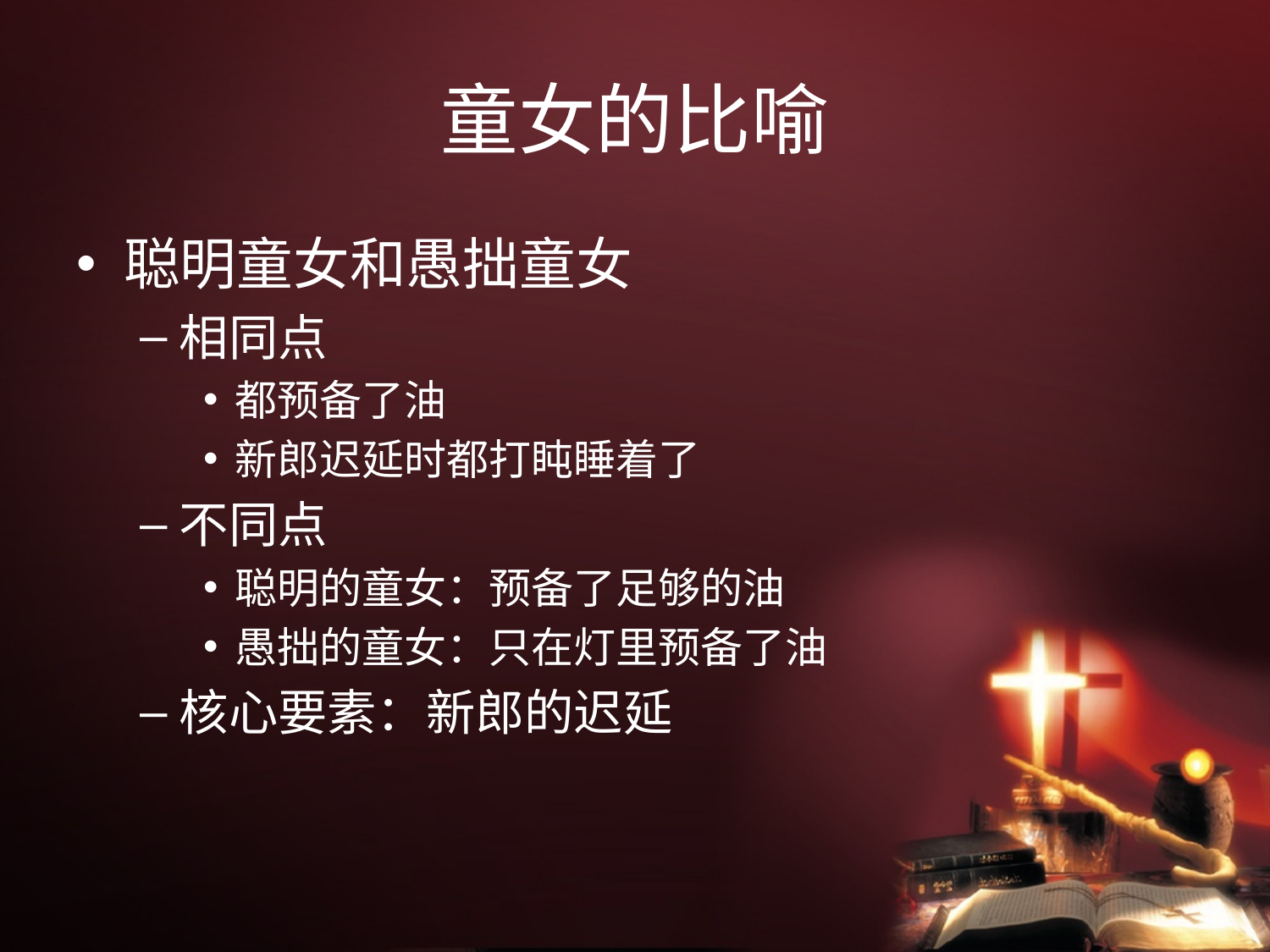

# 童女的比喻
聪明童女和愚拙童女
相同点
都预备了油
新郎迟延时都打盹睡着了
不同点
聪明的童女：预备了足够的油
愚拙的童女：只在灯里预备了油
核心要素：新郎的迟延